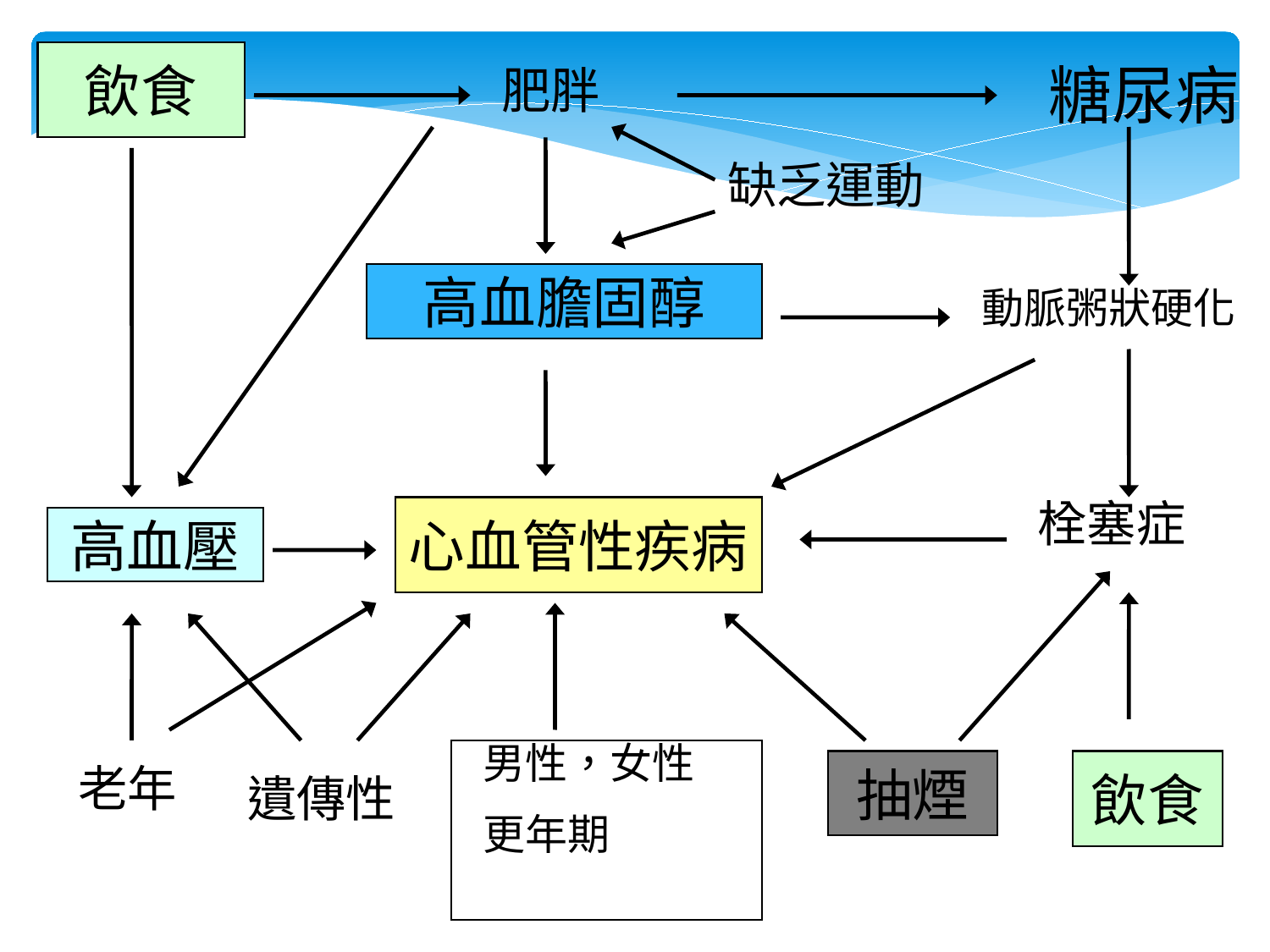

飲食
糖尿病
肥胖

缺乏運動

高血膽固醇

栓塞症
心血管性疾病
高血壓

男性，女性
更年期

老年
抽煙
飲食
遺傳性
動脈粥狀硬化